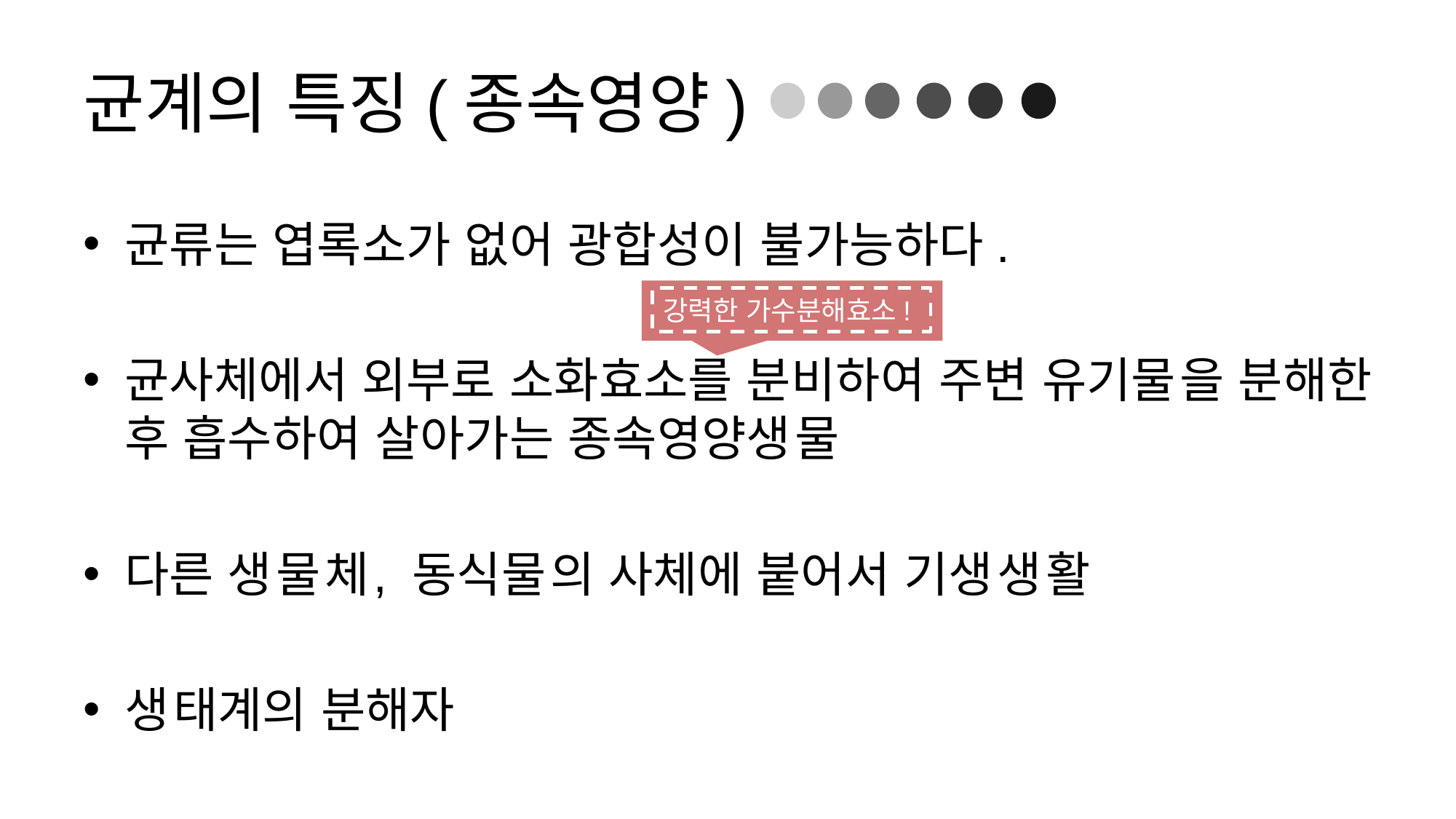

# 균계의 특징(종속영양)

균류는 엽록소가 없어 광합성이 불가능하다.

균사체에서 외부로 소화효소를 분비하여 주변 유기물을 분해한 후 흡수하여 살아가는 종속영양생물

다른 생물체, 동식물의 사체에 붙어서 기생생활

생태계의 분해자

강력한 가수분해효소!